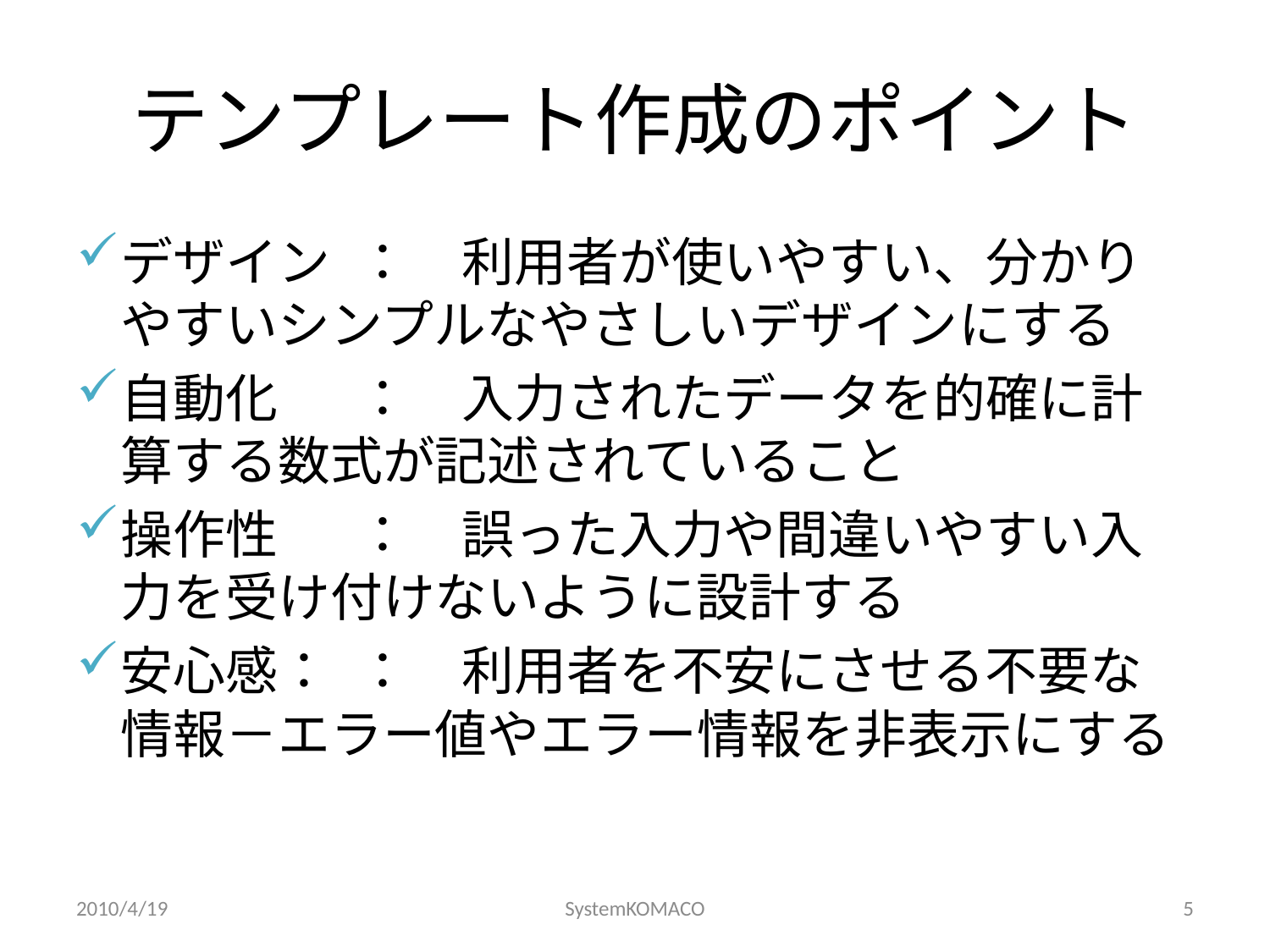

# テンプレート作成のポイント
デザイン	：　利用者が使いやすい、分かりやすいシンプルなやさしいデザインにする
自動化	：　入力されたデータを的確に計算する数式が記述されていること
操作性	：　誤った入力や間違いやすい入力を受け付けないように設計する
安心感：	：　利用者を不安にさせる不要な情報－エラー値やエラー情報を非表示にする
2010/4/19
SystemKOMACO
5